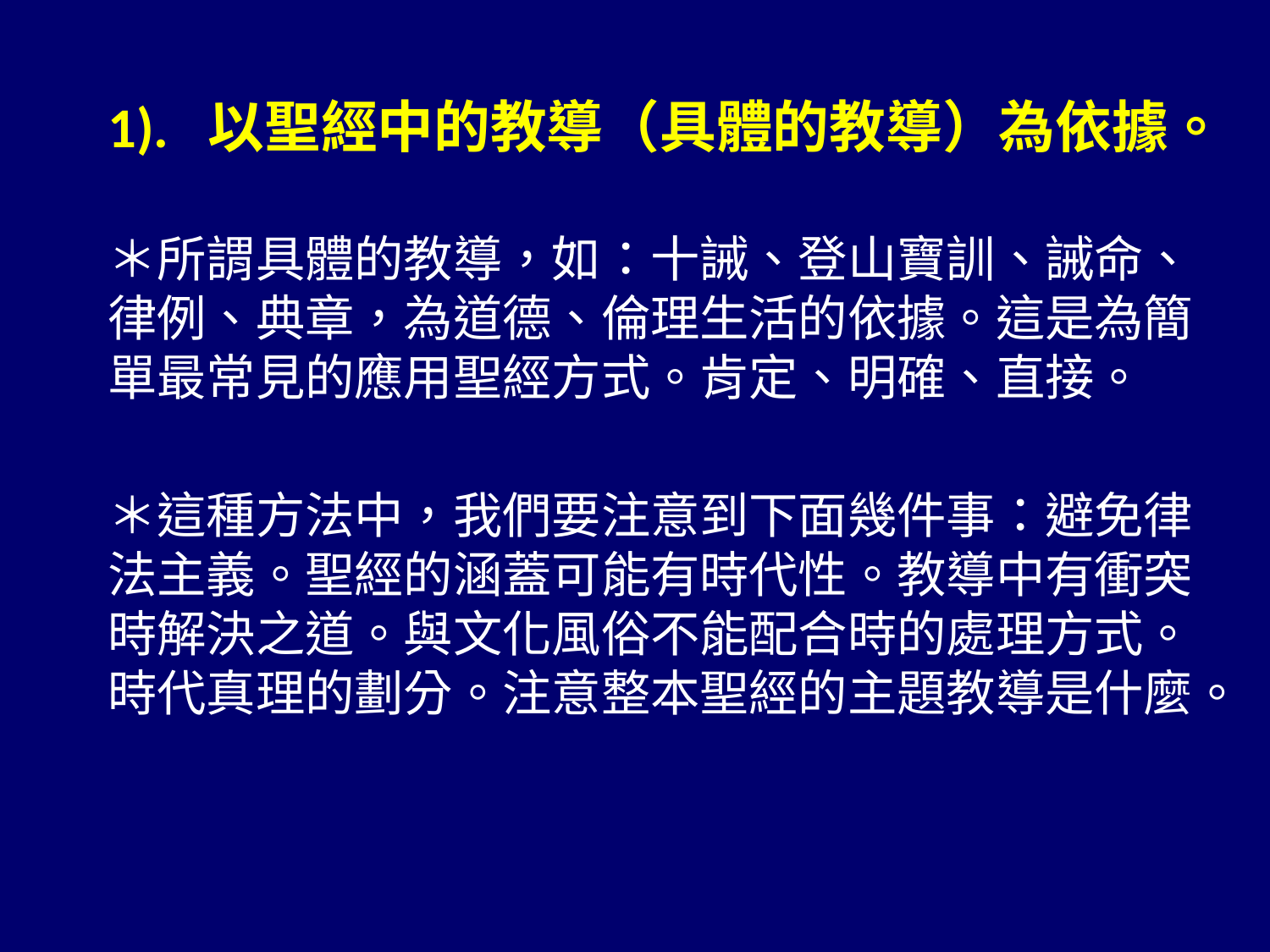

1).  以聖經中的教導（具體的教導）為依據。

＊所謂具體的教導，如：十誡、登山寶訓、誡命、律例、典章，為道德、倫理生活的依據。這是為簡單最常見的應用聖經方式。肯定、明確、直接。

＊這種方法中，我們要注意到下面幾件事：避免律法主義。聖經的涵蓋可能有時代性。教導中有衝突時解決之道。與文化風俗不能配合時的處理方式。時代真理的劃分。注意整本聖經的主題教導是什麼。